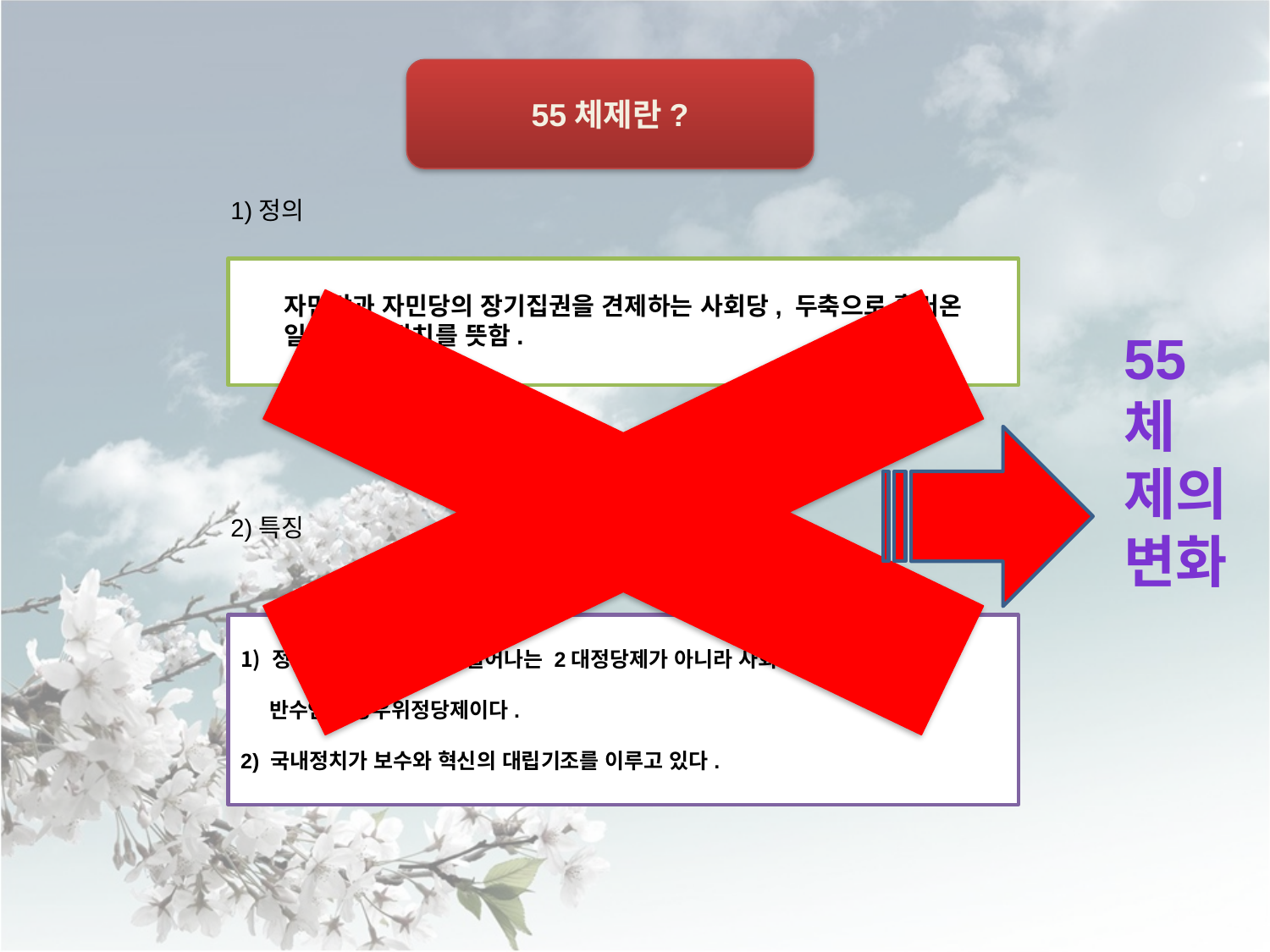

55체제란?
1)정의

자민당과 자민당의 장기집권을 견제하는 사회당, 두축으로 흘러온
일본 전후 정치를 뜻함.

55체
제의 변화

2)특징

정당간의 정권교대가  일어나는 2대정당제가 아니라 사회당이 자민당 세력의

    반수인 일당우위정당제이다.

2) 국내정치가 보수와 혁신의 대립기조를 이루고 있다.